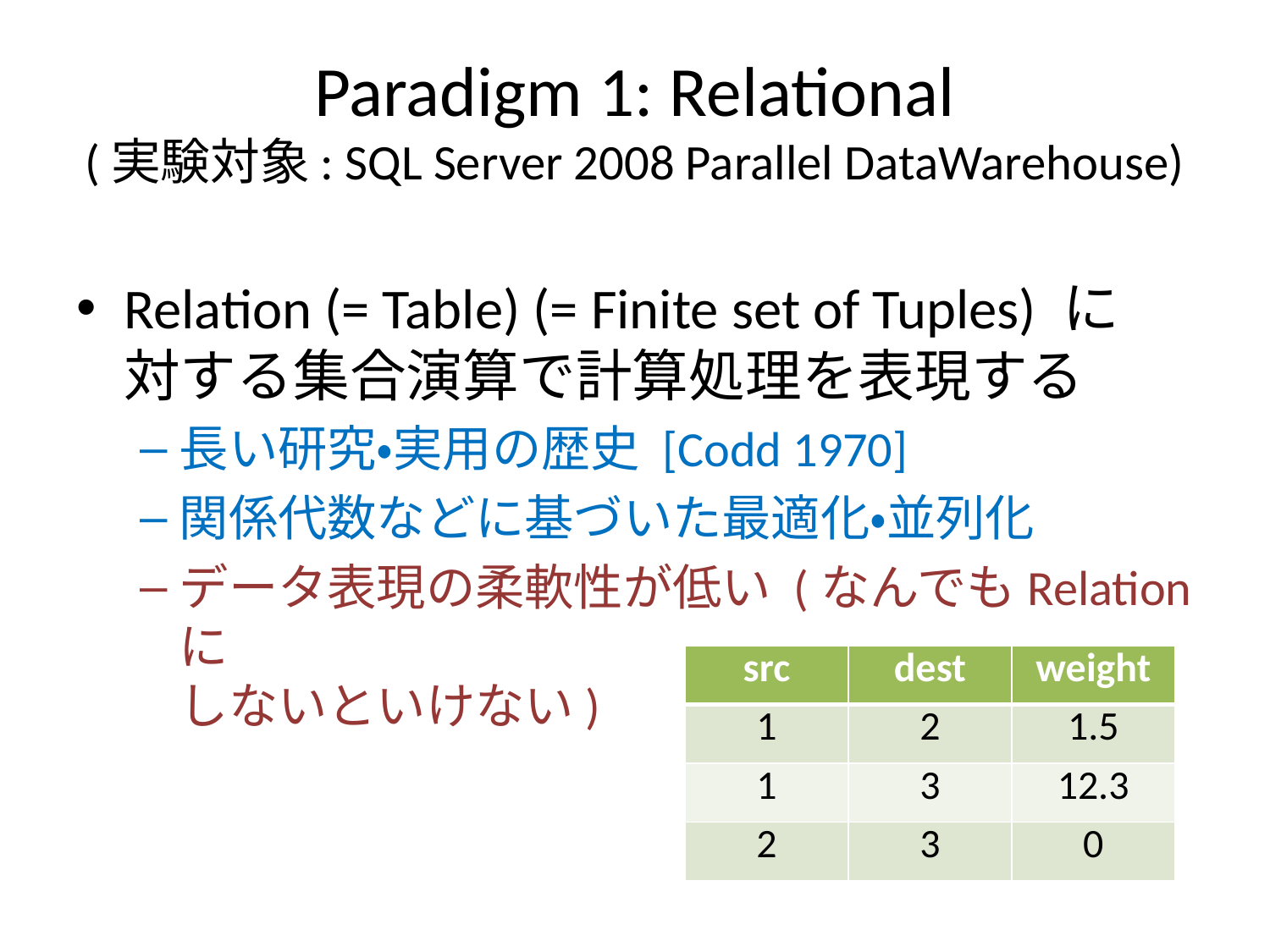

# Paradigm 1: Relational (実験対象: SQL Server 2008 Parallel DataWarehouse)
Relation (= Table) (= Finite set of Tuples) に
対する集合演算で計算処理を表現する
長い研究・実用の歴史 [Codd 1970]
関係代数などに基づいた最適化・並列化
データ表現の柔軟性が低い (なんでもRelationに
しないといけない)

| src | dest | weight |
| --- | --- | --- |
| 1 | 2 | 1.5 |
| 1 | 3 | 12.3 |
| 2 | 3 | 0 |